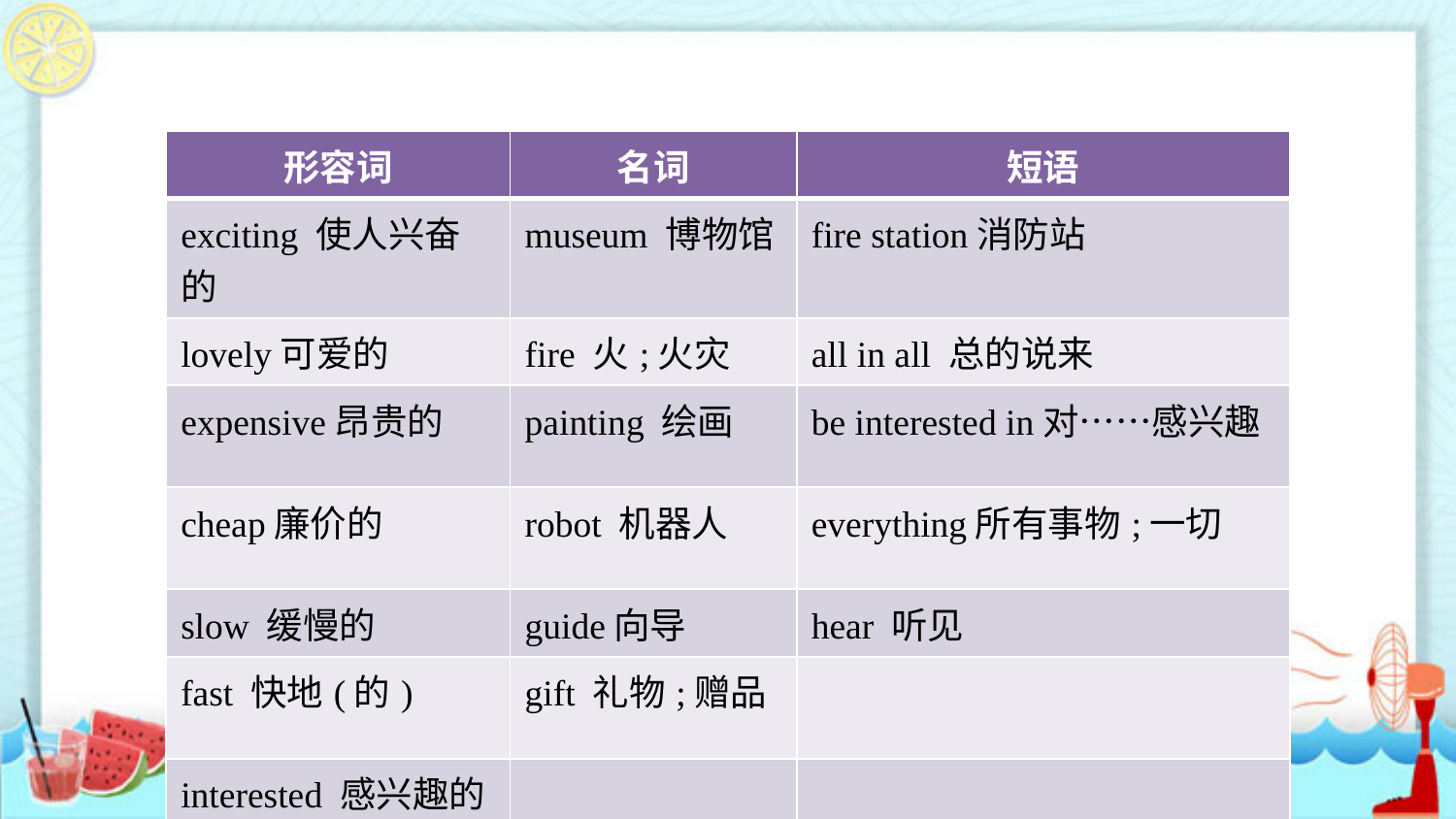

| 形容词 | 名词 | 短语 |
| --- | --- | --- |
| exciting 使人兴奋的 | museum 博物馆 | fire station消防站 |
| lovely可爱的 | fire 火;火灾 | all in all 总的说来 |
| expensive昂贵的 | painting 绘画 | be interested in对……感兴趣 |
| cheap廉价的 | robot 机器人 | everything所有事物;一切 |
| slow 缓慢的 | guide向导 | hear 听见 |
| fast 快地(的) | gift 礼物;赠品 |  |
| interested 感兴趣的 |  |  |
| dark 黑暗的 |  |  |